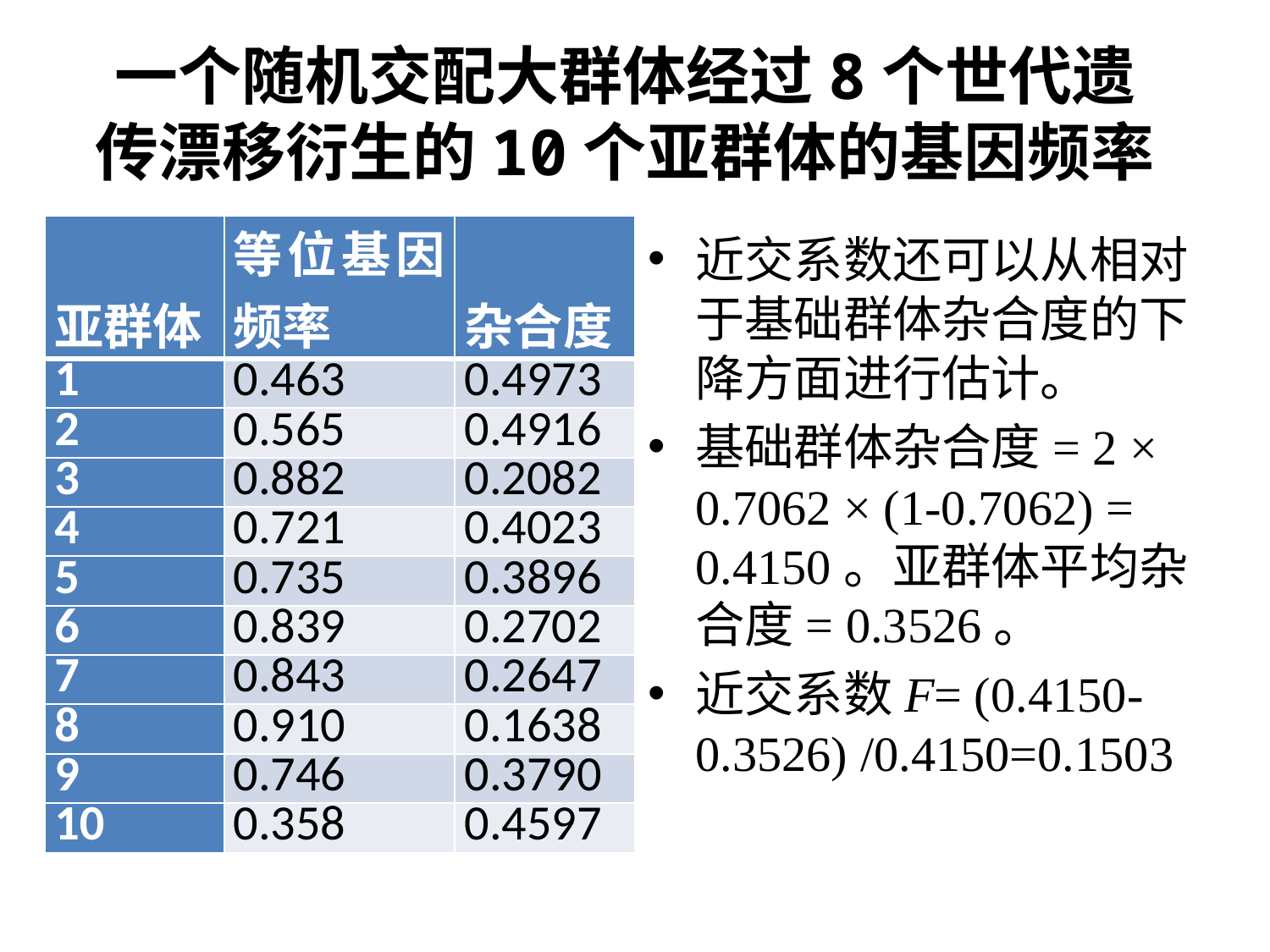

# 一个随机交配大群体经过8个世代遗传漂移衍生的10个亚群体的基因频率
| 亚群体 | 等位基因频率 | 杂合度 |
| --- | --- | --- |
| 1 | 0.463 | 0.4973 |
| 2 | 0.565 | 0.4916 |
| 3 | 0.882 | 0.2082 |
| 4 | 0.721 | 0.4023 |
| 5 | 0.735 | 0.3896 |
| 6 | 0.839 | 0.2702 |
| 7 | 0.843 | 0.2647 |
| 8 | 0.910 | 0.1638 |
| 9 | 0.746 | 0.3790 |
| 10 | 0.358 | 0.4597 |
近交系数还可以从相对于基础群体杂合度的下降方面进行估计。
基础群体杂合度= 2 × 0.7062 × (1-0.7062) = 0.4150。亚群体平均杂合度= 0.3526。
近交系数F= (0.4150-0.3526) /0.4150=0.1503